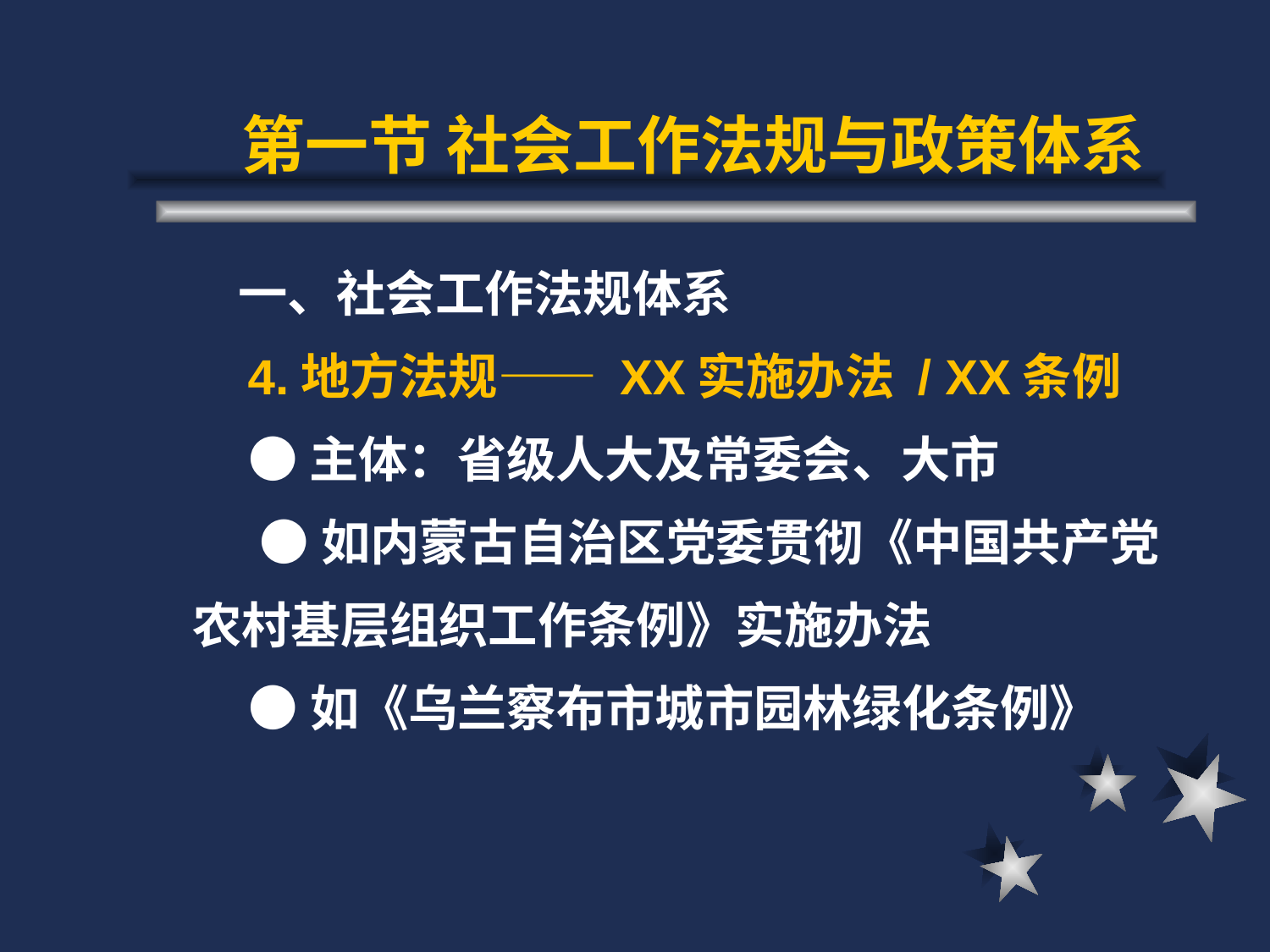

# 第一节 社会工作法规与政策体系
   一、社会工作法规体系
    4.地方法规—— XX实施办法 / XX条例
     ●主体：省级人大及常委会、大市
      ●如内蒙古自治区党委贯彻《中国共产党农村基层组织工作条例》实施办法
     ●如《乌兰察布市城市园林绿化条例》

11